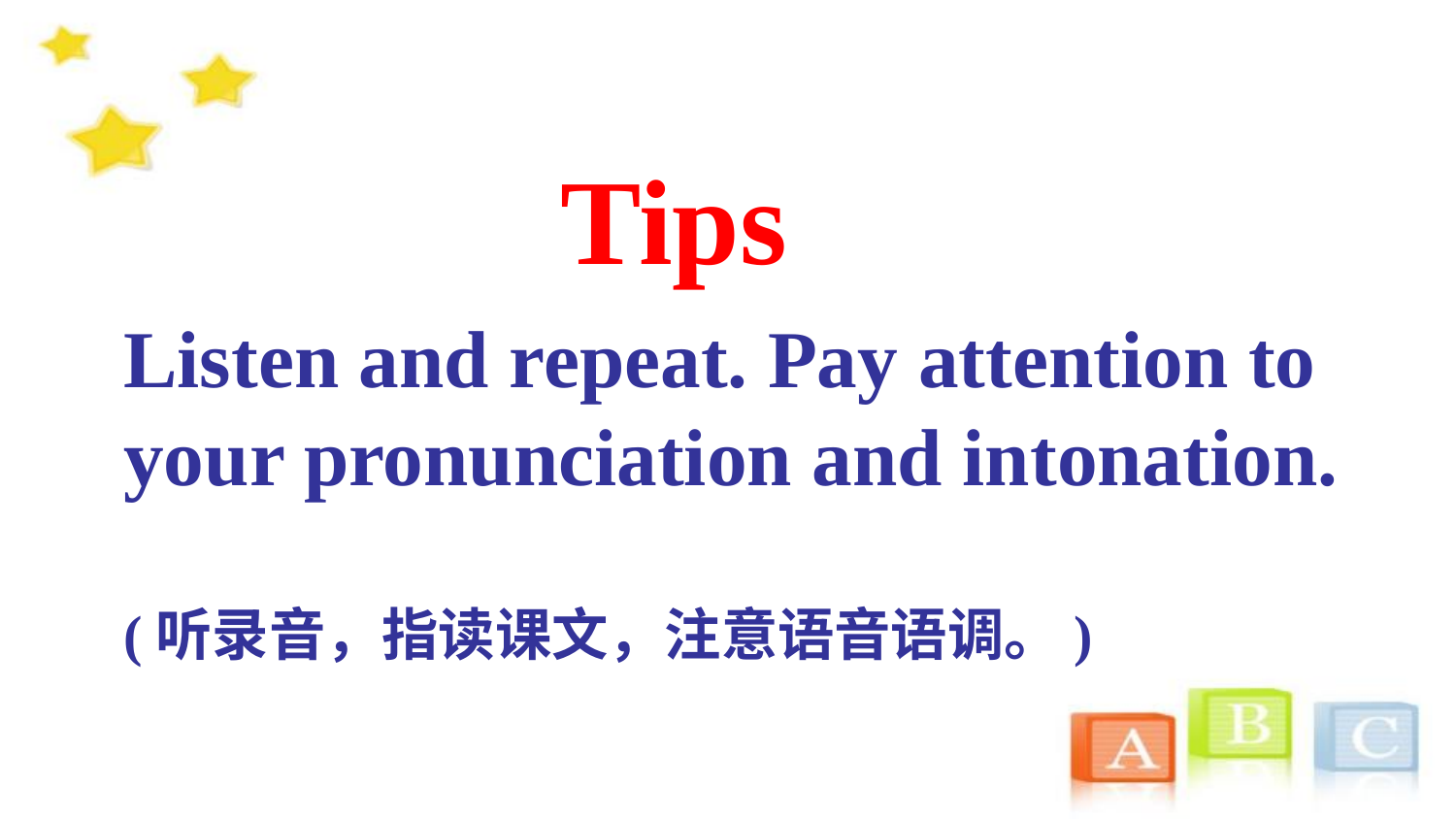

Tips
Listen and repeat. Pay attention to your pronunciation and intonation.

(听录音，指读课文，注意语音语调。)